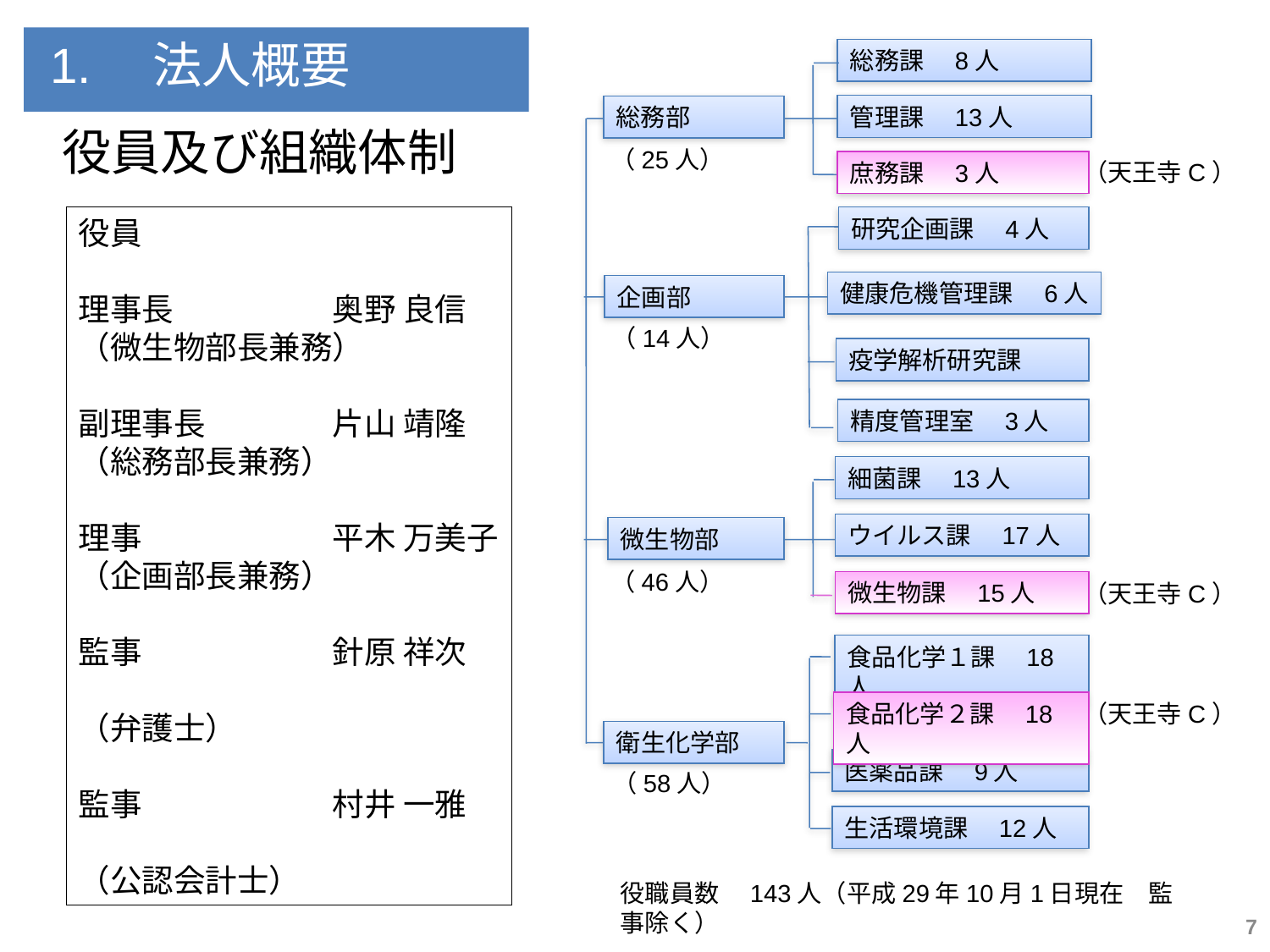

1.　法人概要
総務課　8人

管理課　13人
総務部

庶務課　3人

研究企画課　4人

健康危機管理課　6人
企画部
疫学解析研究課

精度管理室　3人

細菌課　13人

ウイルス課　17人
微生物部

微生物課　15人

食品化学１課　18人

食品化学２課　18人

衛生化学部

医薬品課　9人

生活環境課　12人

役員及び組織体制
（25人）
（天王寺C）
役員

理事長		奥野 良信
（微生物部長兼務）

副理事長	片山 靖隆
（総務部長兼務）

理事		平木 万美子
（企画部長兼務）

監事		針原 祥次
			（弁護士）

監事		村井 一雅
			（公認会計士）
（14人）
（46人）
（天王寺C）
（天王寺C）
（58人）
役職員数　143人（平成29年10月1日現在　監事除く）
7